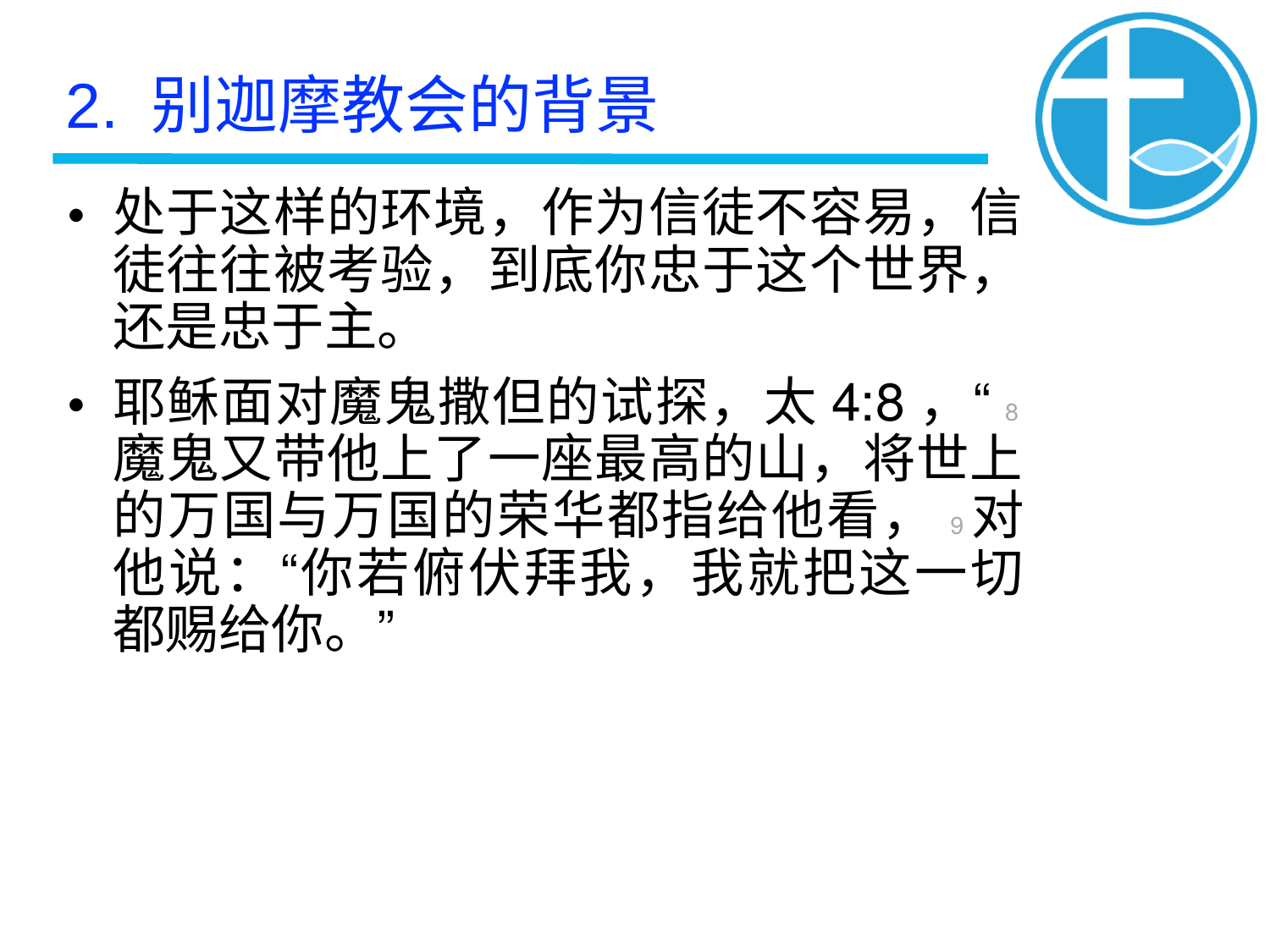

2. 别迦摩教会的背景
处于这样的环境，作为信徒不容易，信徒往往被考验，到底你忠于这个世界，还是忠于主。
耶稣面对魔鬼撒但的试探，太4:8，“8魔鬼又带他上了一座最高的山，将世上的万国与万国的荣华都指给他看，9对他说：“你若俯伏拜我，我就把这一切都赐给你。”